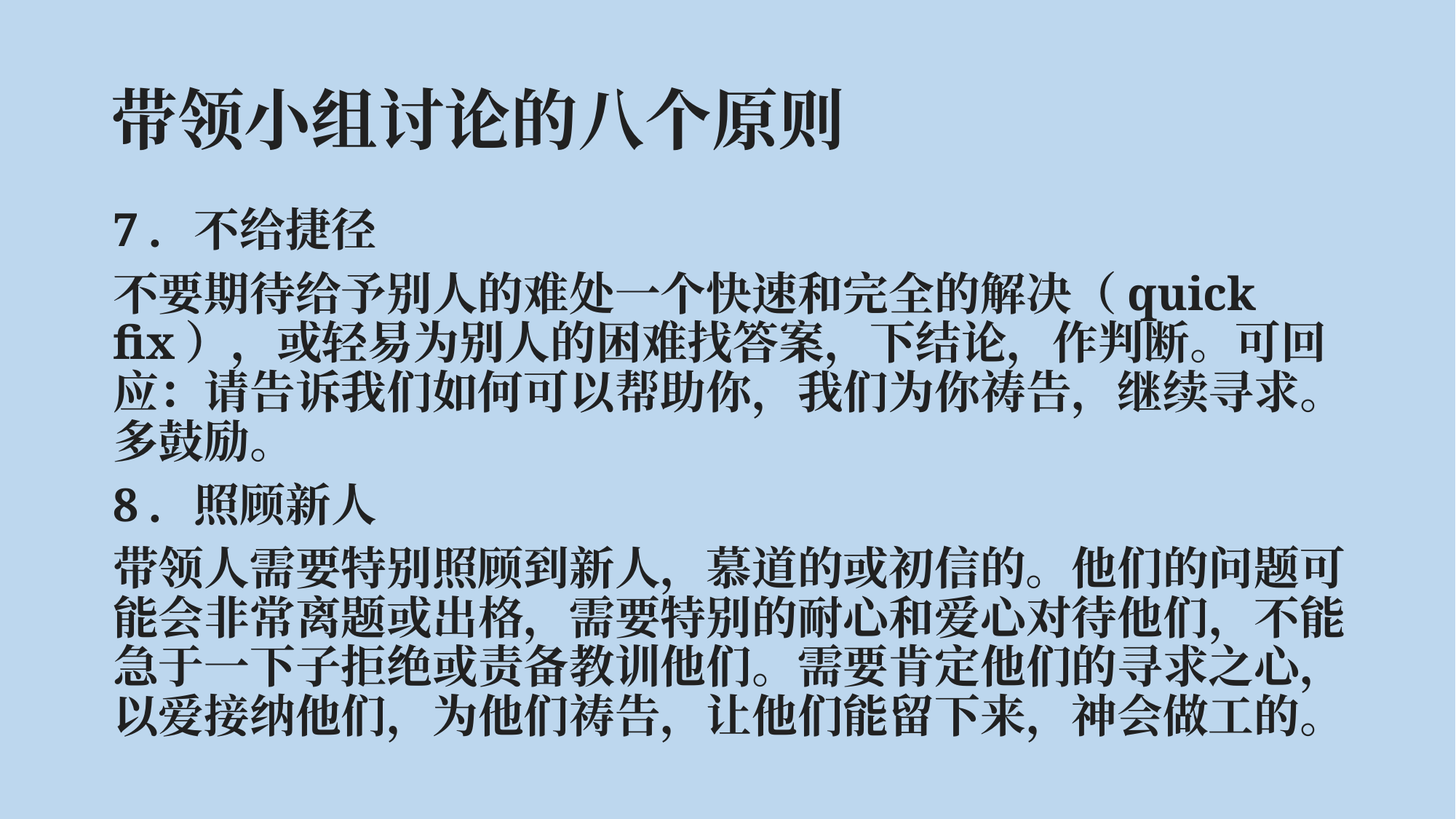

# 带领小组讨论的八个原则
7．不给捷径
不要期待给予别人的难处一个快速和完全的解决（quick fix），或轻易为别人的困难找答案，下结论，作判断。可回应：请告诉我们如何可以帮助你，我们为你祷告，继续寻求。多鼓励。
8．照顾新人
带领人需要特别照顾到新人，慕道的或初信的。他们的问题可能会非常离题或出格，需要特别的耐心和爱心对待他们，不能急于一下子拒绝或责备教训他们。需要肯定他们的寻求之心，以爱接纳他们，为他们祷告，让他们能留下来，神会做工的。